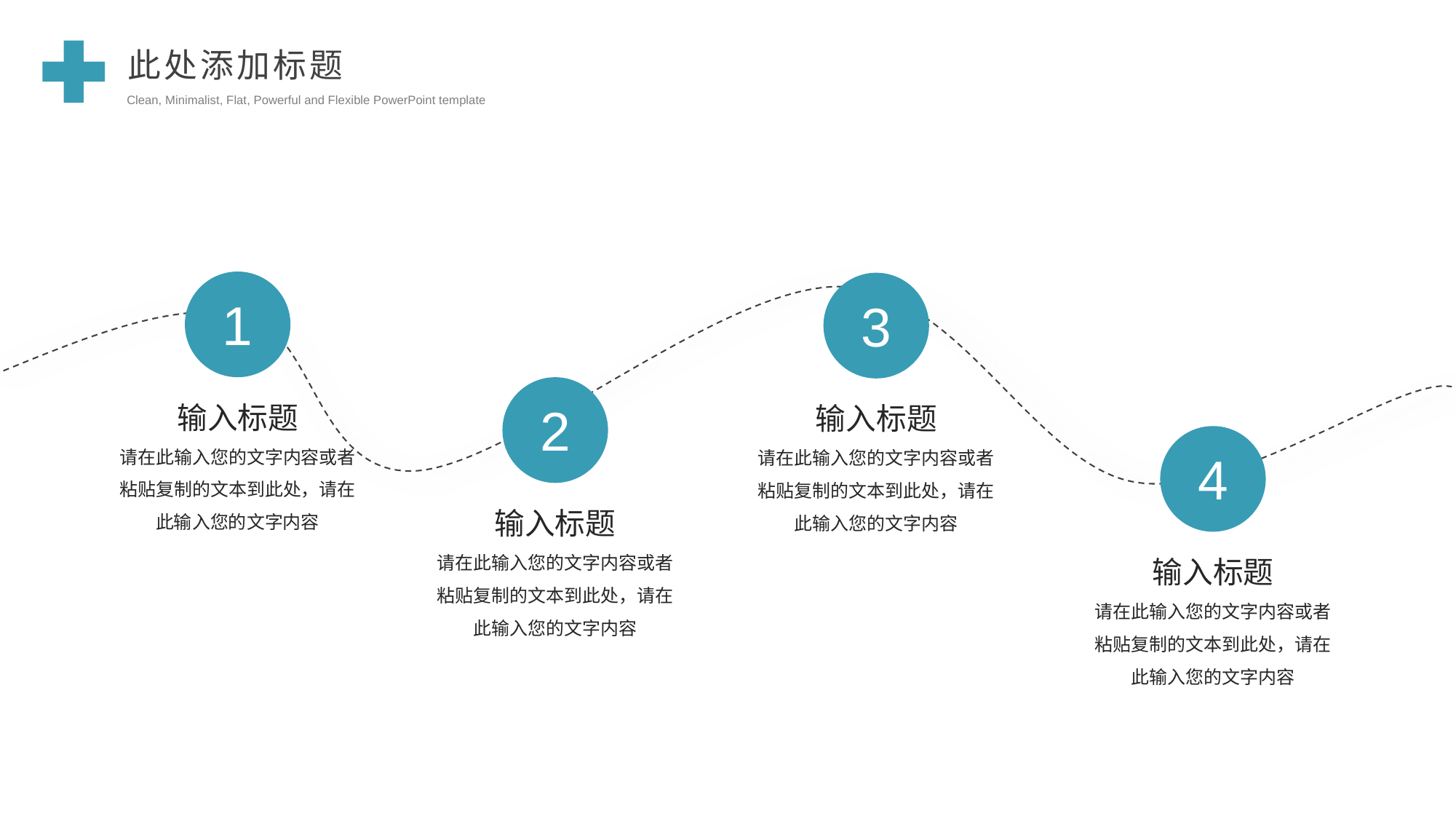

此处添加标题
Clean, Minimalist, Flat, Powerful and Flexible PowerPoint template

1
输入标题
请在此输入您的文字内容或者粘贴复制的文本到此处，请在此输入您的文字内容

3
输入标题
请在此输入您的文字内容或者粘贴复制的文本到此处，请在此输入您的文字内容

2
输入标题
请在此输入您的文字内容或者粘贴复制的文本到此处，请在此输入您的文字内容

4
输入标题
请在此输入您的文字内容或者粘贴复制的文本到此处，请在此输入您的文字内容